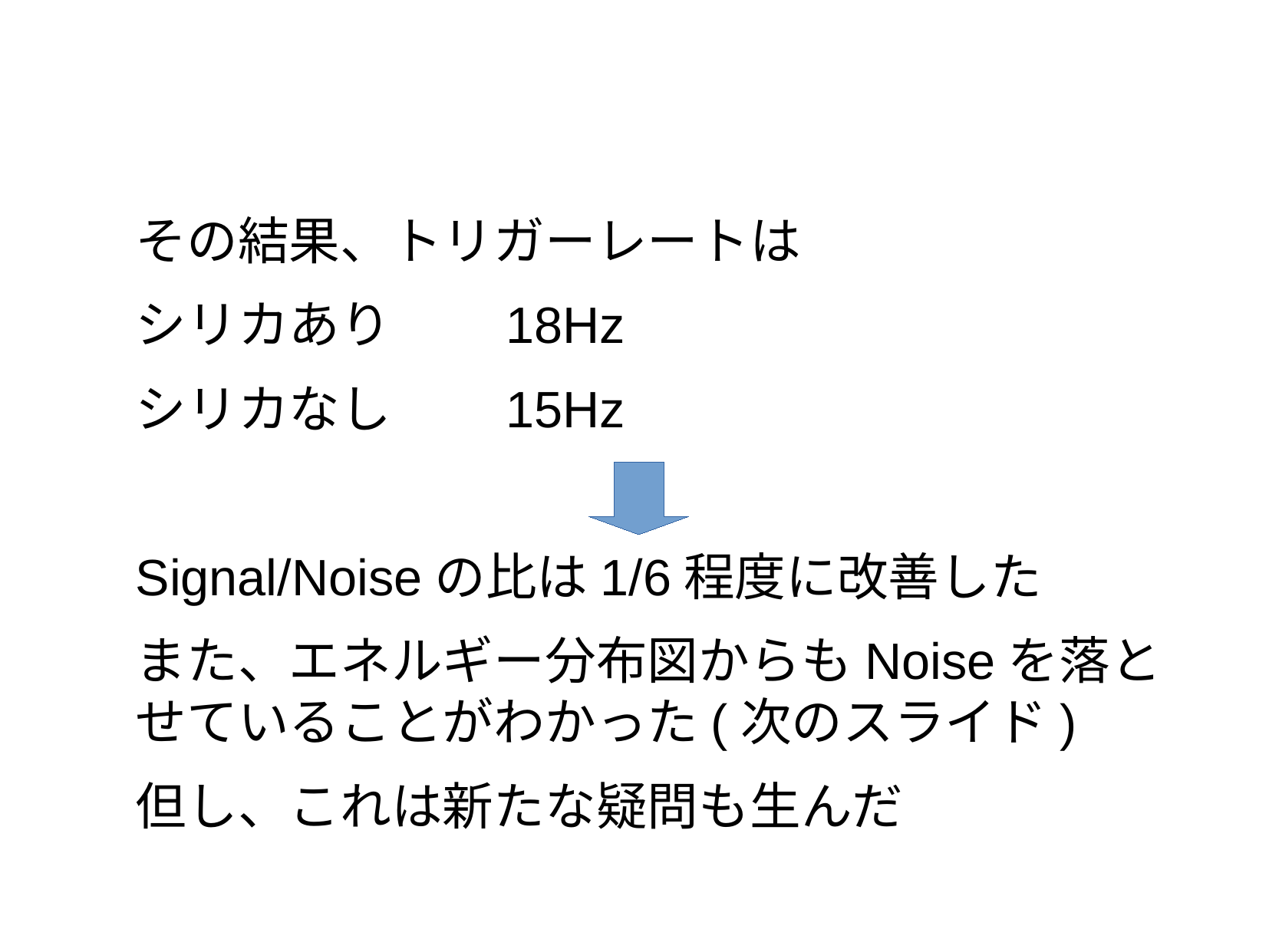

その結果、トリガーレートは
シリカあり　　18Hz
シリカなし　　15Hz

Signal/Noiseの比は1/6程度に改善した
また、エネルギー分布図からもNoiseを落とせていることがわかった(次のスライド)
但し、これは新たな疑問も生んだ